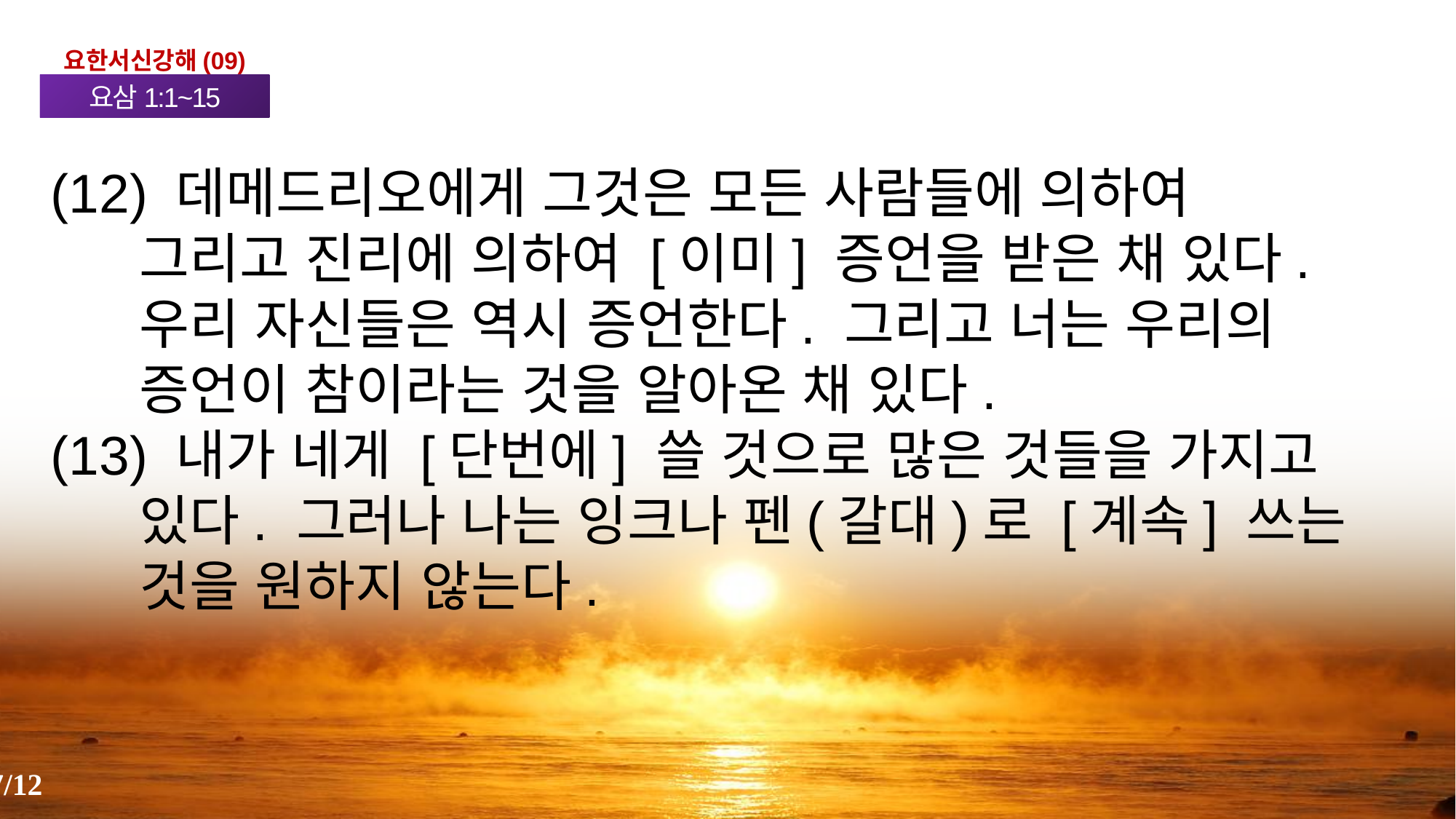

요한서신강해(09)
요삼1:1~15

(12) 데메드리오에게 그것은 모든 사람들에 의하여 그리고 진리에 의하여 [이미] 증언을 받은 채 있다. 우리 자신들은 역시 증언한다. 그리고 너는 우리의 증언이 참이라는 것을 알아온 채 있다.
(13) 내가 네게 [단번에] 쓸 것으로 많은 것들을 가지고 있다. 그러나 나는 잉크나 펜(갈대)로 [계속] 쓰는 것을 원하지 않는다.